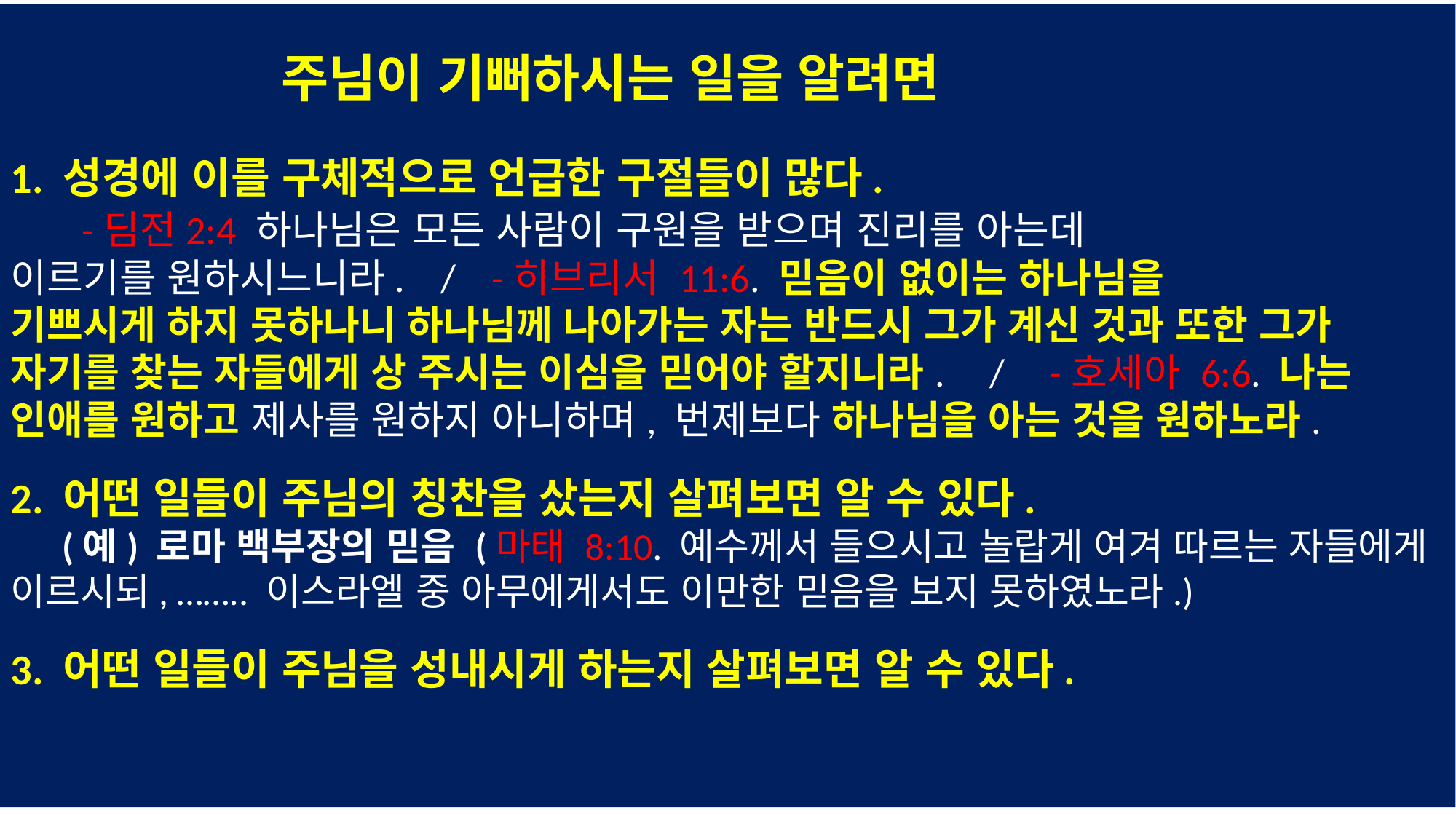

주님이 기뻐하시는 일을 알려면

1. 성경에 이를 구체적으로 언급한 구절들이 많다.
        -딤전2:4 하나님은 모든 사람이 구원을 받으며 진리를 아는데
이르기를 원하시느니라.    /    -히브리서 11:6. 믿음이 없이는 하나님을
기쁘시게 하지 못하나니 하나님께 나아가는 자는 반드시 그가 계신 것과 또한 그가 자기를 찾는 자들에게 상 주시는 이심을 믿어야 할지니라.     /     -호세아 6:6. 나는 인애를 원하고 제사를 원하지 아니하며, 번제보다 하나님을 아는 것을 원하노라.

2. 어떤 일들이 주님의 칭찬을 샀는지 살펴보면 알 수 있다.
      (예) 로마 백부장의 믿음 (마태 8:10. 예수께서 들으시고 놀랍게 여겨 따르는 자들에게 이르시되, …….. 이스라엘 중 아무에게서도 이만한 믿음을 보지 못하였노라.)

3. 어떤 일들이 주님을 성내시게 하는지 살펴보면 알 수 있다.